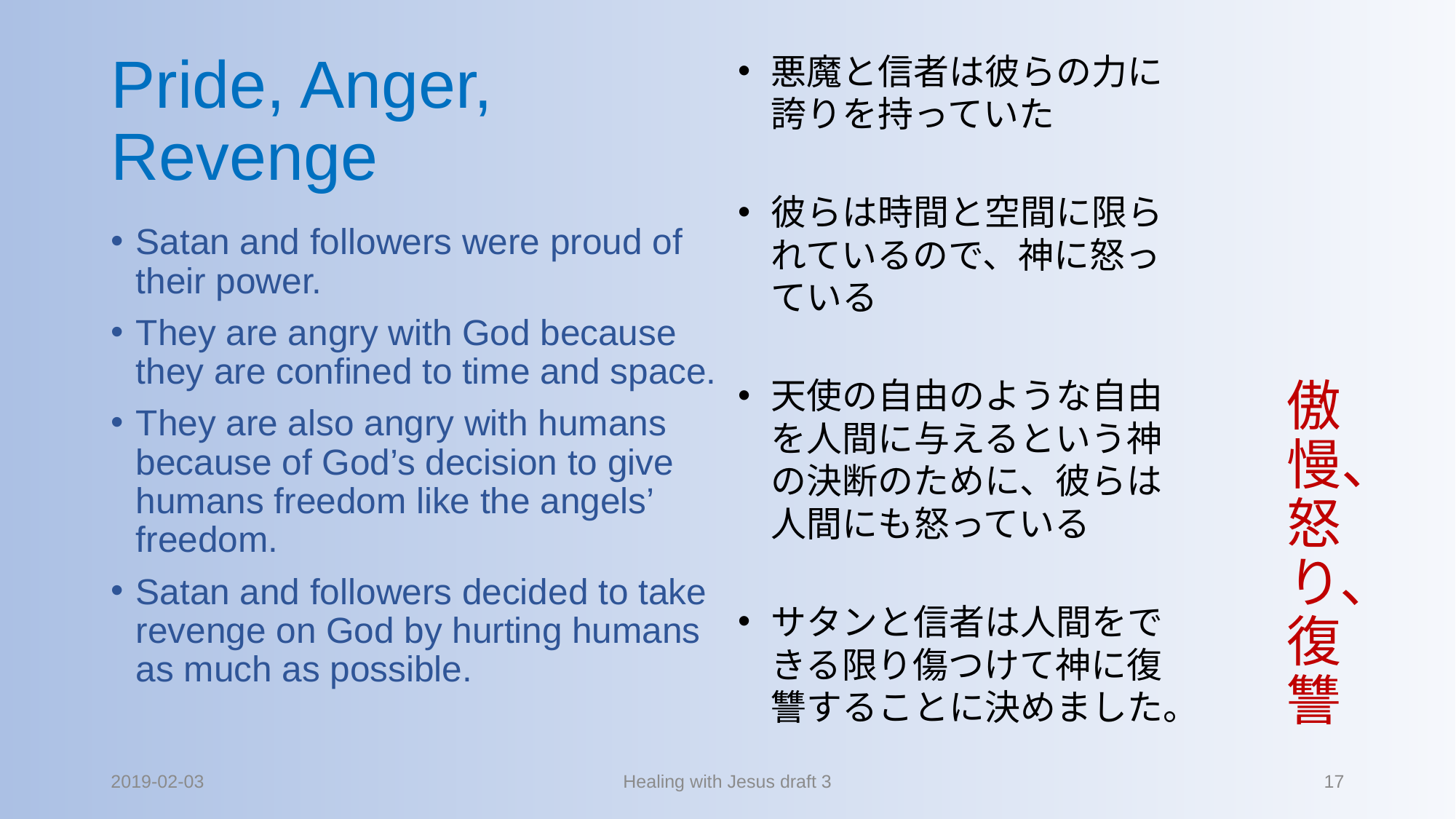

# Pride, Anger, Revenge
悪魔と信者は彼らの力に誇りを持っていた
彼らは時間と空間に限られているので、神に怒っている
天使の自由のような自由を人間に与えるという神の決断のために、彼らは人間にも怒っている
サタンと信者は人間をできる限り傷つけて神に復讐することに決めました。
傲慢、怒り、復讐
Satan and followers were proud of their power.
They are angry with God because they are confined to time and space.
They are also angry with humans because of God’s decision to give humans freedom like the angels’ freedom.
Satan and followers decided to take revenge on God by hurting humans as much as possible.
2019-02-03
Healing with Jesus draft 3
17